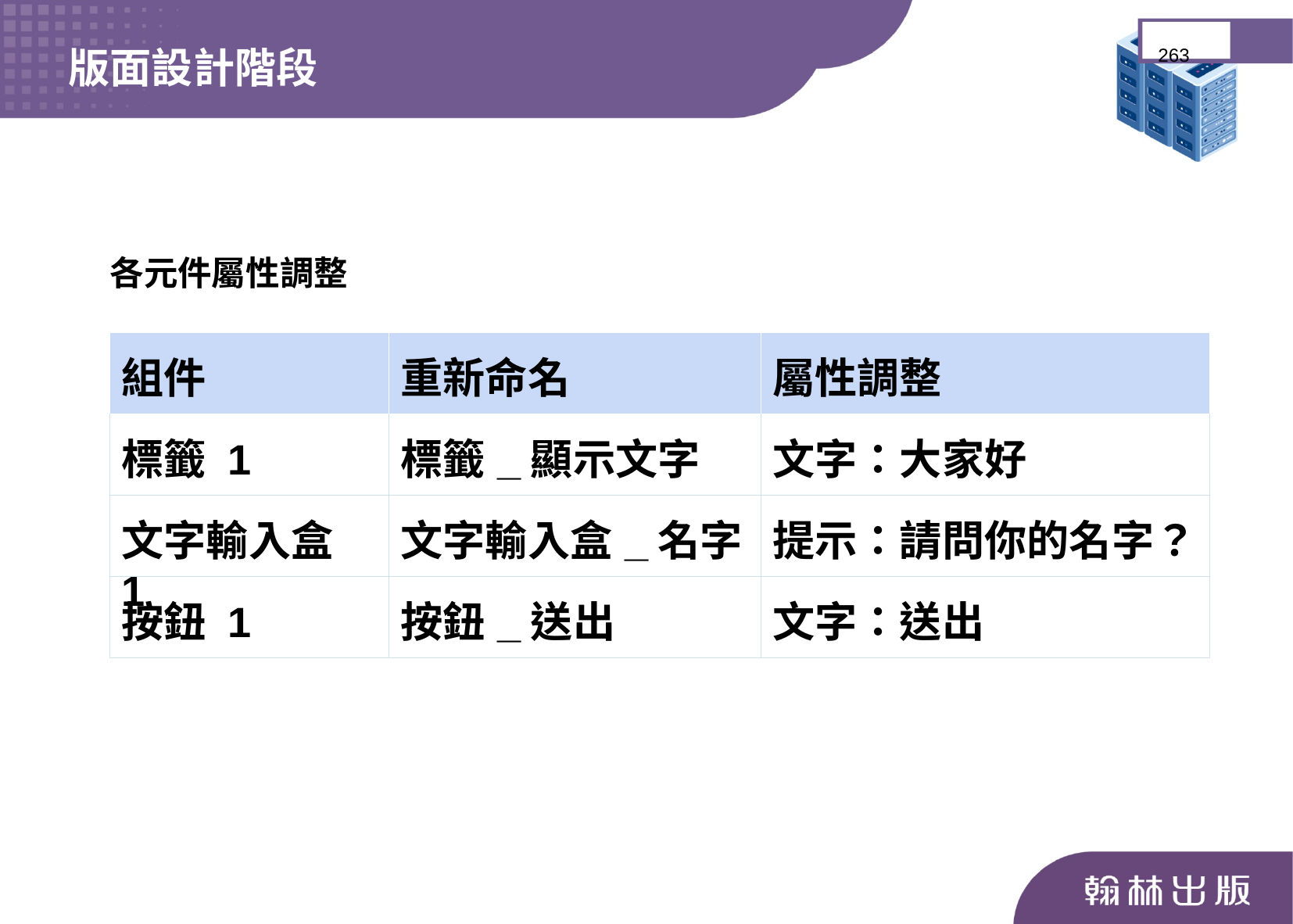

版面設計階段
263
      各元件屬性調整
| 組件 | 重新命名 | 屬性調整 |
| --- | --- | --- |
| 標籤 1 | 標籤\_顯示文字 | 文字：大家好 |
| 文字輸入盒 1 | 文字輸入盒\_名字 | 提示：請問你的名字？ |
| 按鈕 1 | 按鈕\_送出 | 文字：送出 |